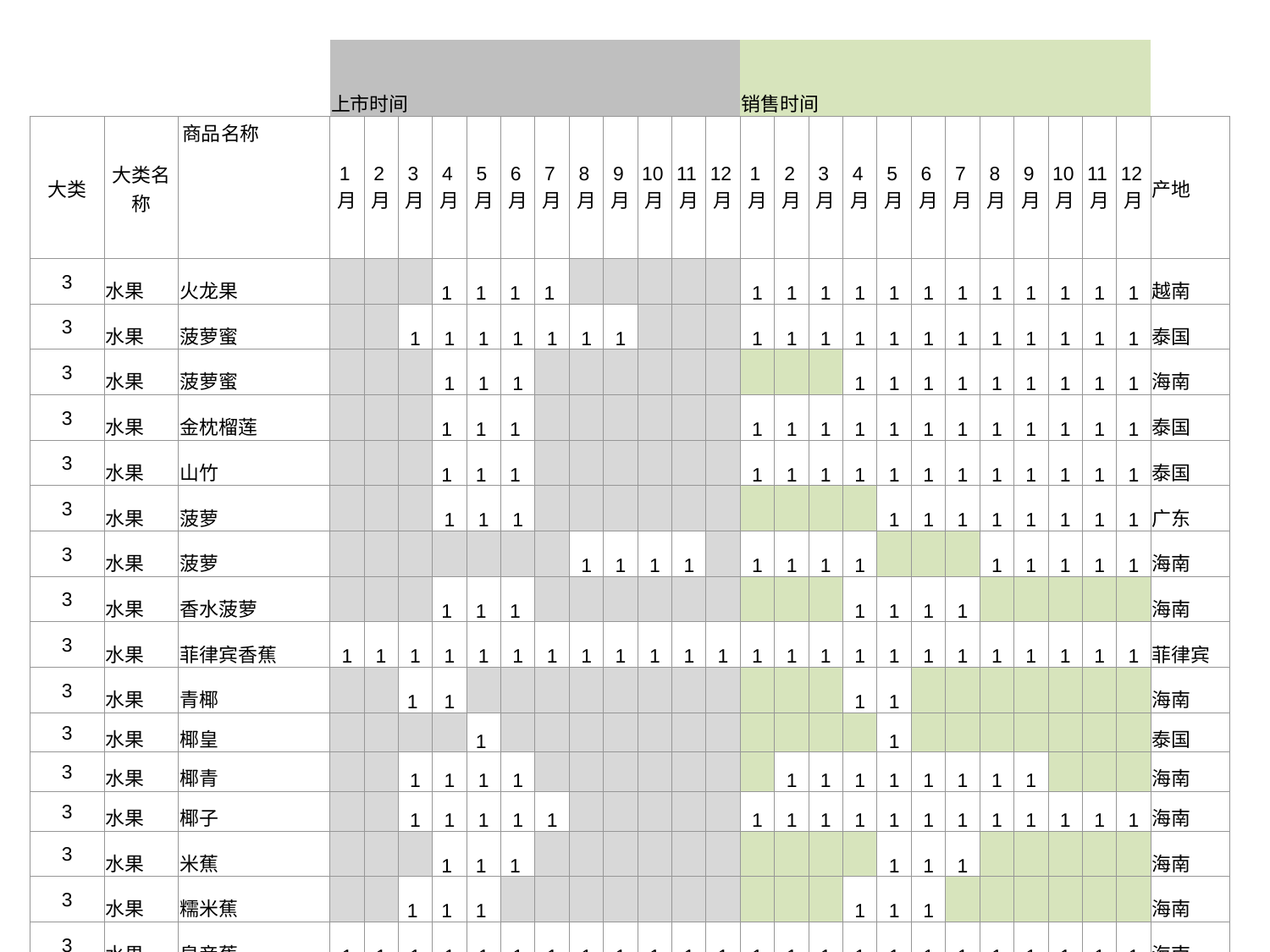

|  |  |  | 上市时间 |  |  |  |  |  |  |  |  |  |  |  | 销售时间 |  |  |  |  |  |  |  |  |  |  |  |  |
| --- | --- | --- | --- | --- | --- | --- | --- | --- | --- | --- | --- | --- | --- | --- | --- | --- | --- | --- | --- | --- | --- | --- | --- | --- | --- | --- | --- |
| 大类 | 大类名称 | 商品名称 | 1月 | 2月 | 3月 | 4月 | 5月 | 6月 | 7月 | 8月 | 9月 | 10月 | 11月 | 12月 | 1月 | 2月 | 3月 | 4月 | 5月 | 6月 | 7月 | 8月 | 9月 | 10月 | 11月 | 12月 | 产地 |
| 3 | 水果 | 火龙果 |  |  |  | 1 | 1 | 1 | 1 |  |  |  |  |  | 1 | 1 | 1 | 1 | 1 | 1 | 1 | 1 | 1 | 1 | 1 | 1 | 越南 |
| 3 | 水果 | 菠萝蜜 |  |  | 1 | 1 | 1 | 1 | 1 | 1 | 1 |  |  |  | 1 | 1 | 1 | 1 | 1 | 1 | 1 | 1 | 1 | 1 | 1 | 1 | 泰国 |
| 3 | 水果 | 菠萝蜜 |  |  |  | 1 | 1 | 1 |  |  |  |  |  |  |  |  |  | 1 | 1 | 1 | 1 | 1 | 1 | 1 | 1 | 1 | 海南 |
| 3 | 水果 | 金枕榴莲 |  |  |  | 1 | 1 | 1 |  |  |  |  |  |  | 1 | 1 | 1 | 1 | 1 | 1 | 1 | 1 | 1 | 1 | 1 | 1 | 泰国 |
| 3 | 水果 | 山竹 |  |  |  | 1 | 1 | 1 |  |  |  |  |  |  | 1 | 1 | 1 | 1 | 1 | 1 | 1 | 1 | 1 | 1 | 1 | 1 | 泰国 |
| 3 | 水果 | 菠萝 |  |  |  | 1 | 1 | 1 |  |  |  |  |  |  |  |  |  |  | 1 | 1 | 1 | 1 | 1 | 1 | 1 | 1 | 广东 |
| 3 | 水果 | 菠萝 |  |  |  |  |  |  |  | 1 | 1 | 1 | 1 |  | 1 | 1 | 1 | 1 |  |  |  | 1 | 1 | 1 | 1 | 1 | 海南 |
| 3 | 水果 | 香水菠萝 |  |  |  | 1 | 1 | 1 |  |  |  |  |  |  |  |  |  | 1 | 1 | 1 | 1 |  |  |  |  |  | 海南 |
| 3 | 水果 | 菲律宾香蕉 | 1 | 1 | 1 | 1 | 1 | 1 | 1 | 1 | 1 | 1 | 1 | 1 | 1 | 1 | 1 | 1 | 1 | 1 | 1 | 1 | 1 | 1 | 1 | 1 | 菲律宾 |
| 3 | 水果 | 青椰 |  |  | 1 | 1 |  |  |  |  |  |  |  |  |  |  |  | 1 | 1 |  |  |  |  |  |  |  | 海南 |
| 3 | 水果 | 椰皇 |  |  |  |  | 1 |  |  |  |  |  |  |  |  |  |  |  | 1 |  |  |  |  |  |  |  | 泰国 |
| 3 | 水果 | 椰青 |  |  | 1 | 1 | 1 | 1 |  |  |  |  |  |  |  | 1 | 1 | 1 | 1 | 1 | 1 | 1 | 1 |  |  |  | 海南 |
| 3 | 水果 | 椰子 |  |  | 1 | 1 | 1 | 1 | 1 |  |  |  |  |  | 1 | 1 | 1 | 1 | 1 | 1 | 1 | 1 | 1 | 1 | 1 | 1 | 海南 |
| 3 | 水果 | 米蕉 |  |  |  | 1 | 1 | 1 |  |  |  |  |  |  |  |  |  |  | 1 | 1 | 1 |  |  |  |  |  | 海南 |
| 3 | 水果 | 糯米蕉 |  |  | 1 | 1 | 1 |  |  |  |  |  |  |  |  |  |  | 1 | 1 | 1 |  |  |  |  |  |  | 海南 |
| 3 | 水果 | 皇帝蕉 | 1 | 1 | 1 | 1 | 1 | 1 | 1 | 1 | 1 | 1 | 1 | 1 | 1 | 1 | 1 | 1 | 1 | 1 | 1 | 1 | 1 | 1 | 1 | 1 | 海南 |